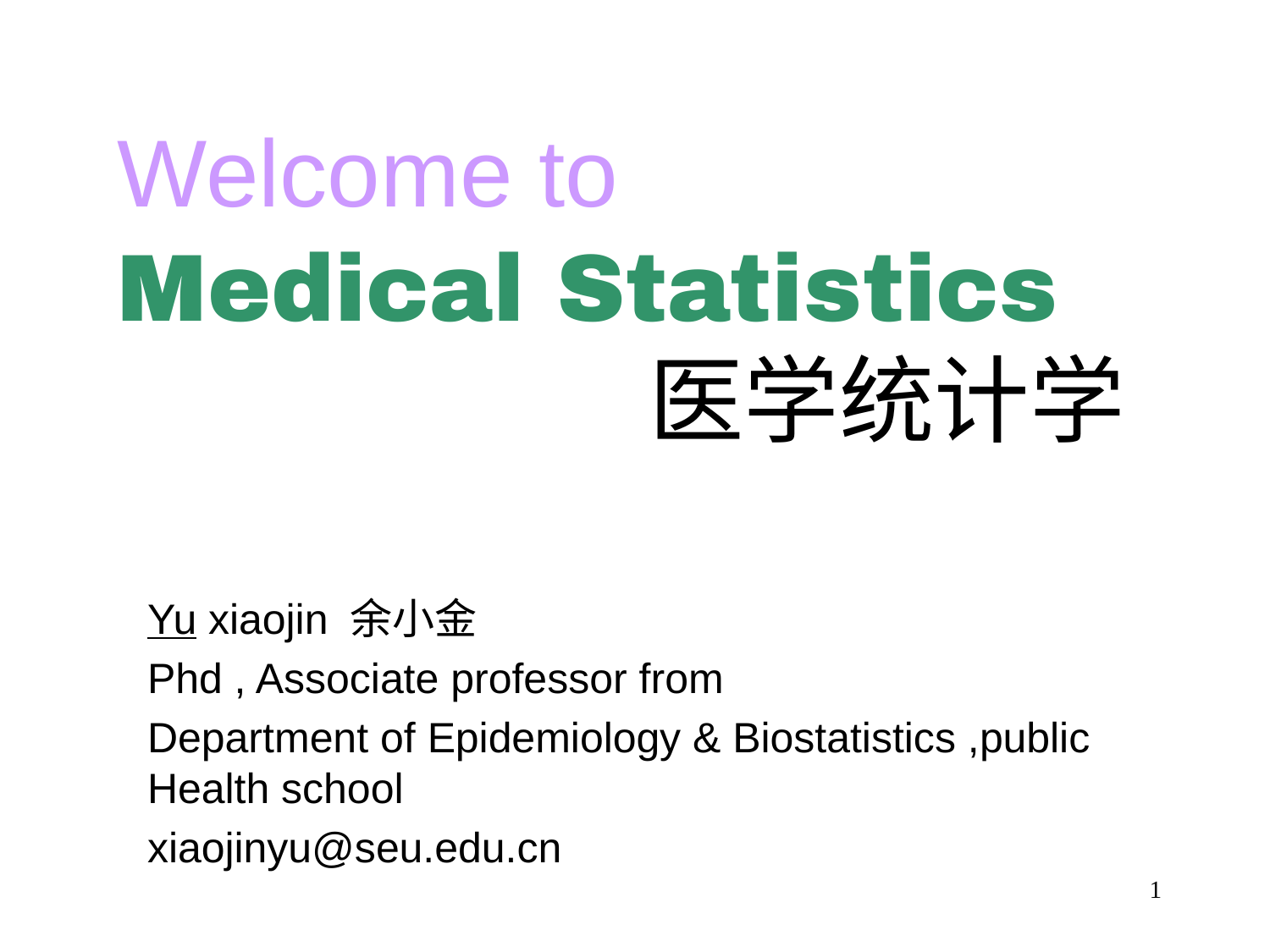

# Welcome to Medical Statistics 医学统计学
Yu xiaojin 余小金
Phd , Associate professor from
Department of Epidemiology & Biostatistics ,public Health school
xiaojinyu@seu.edu.cn

1